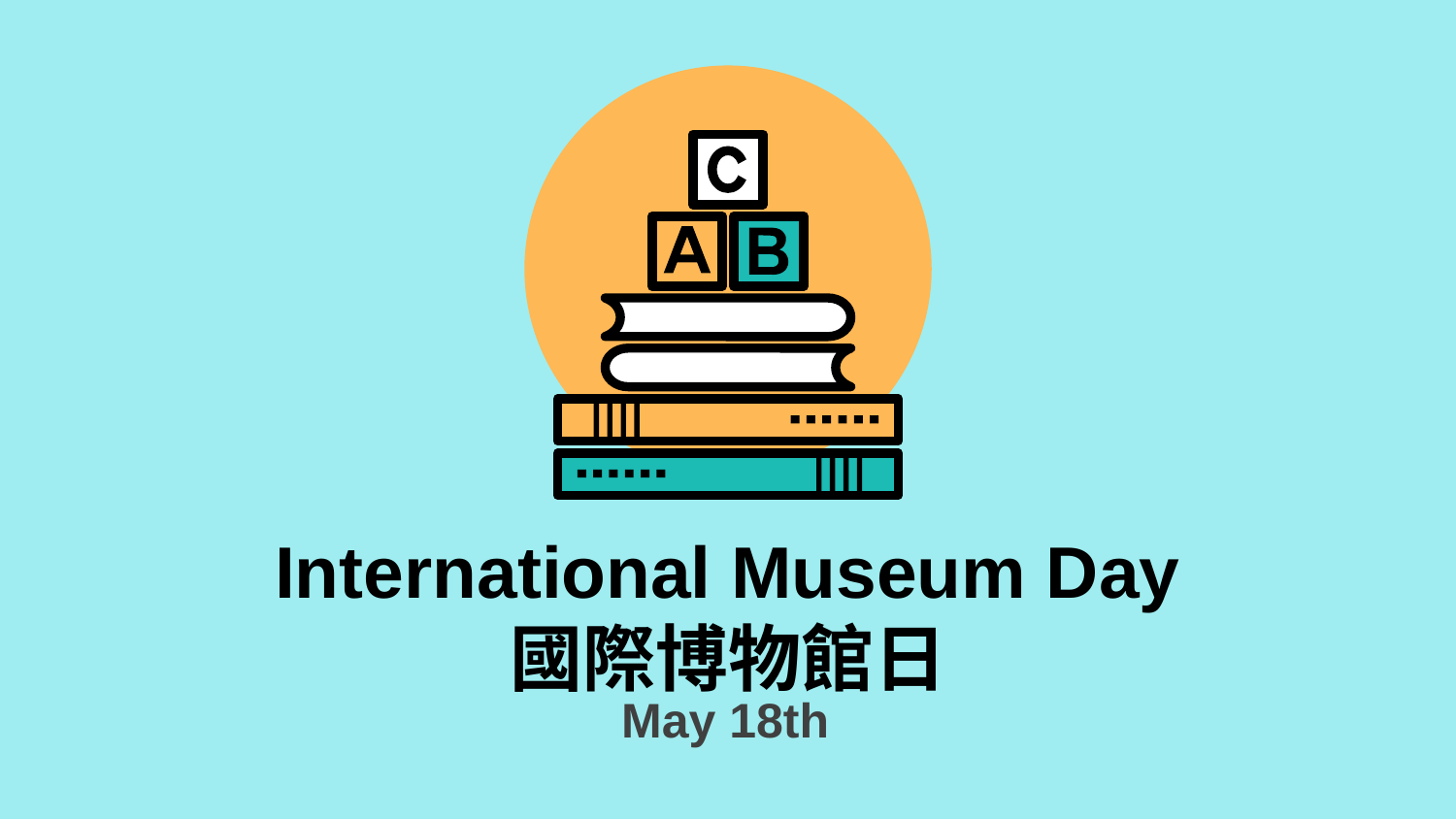

# International Museum Day 國際博物館日
May 18th